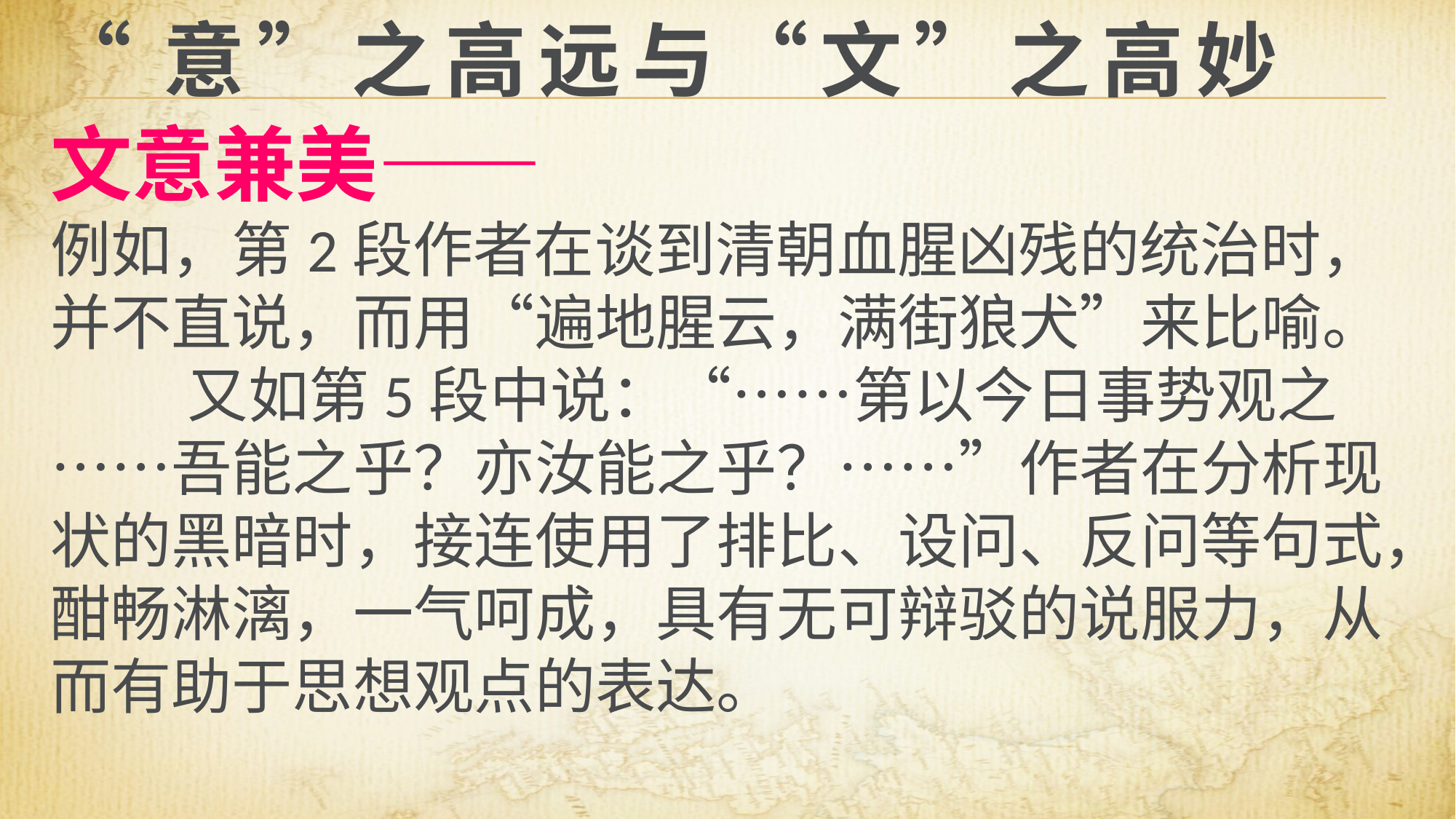

“意”之高远与“文”之高妙
文意兼美——
例如，第2段作者在谈到清朝血腥凶残的统治时，并不直说，而用“遍地腥云，满街狼犬”来比喻。
         又如第5段中说：“……第以今日事势观之……吾能之乎？亦汝能之乎？……”作者在分析现状的黑暗时，接连使用了排比、设问、反问等句式，酣畅淋漓，一气呵成，具有无可辩驳的说服力，从而有助于思想观点的表达。